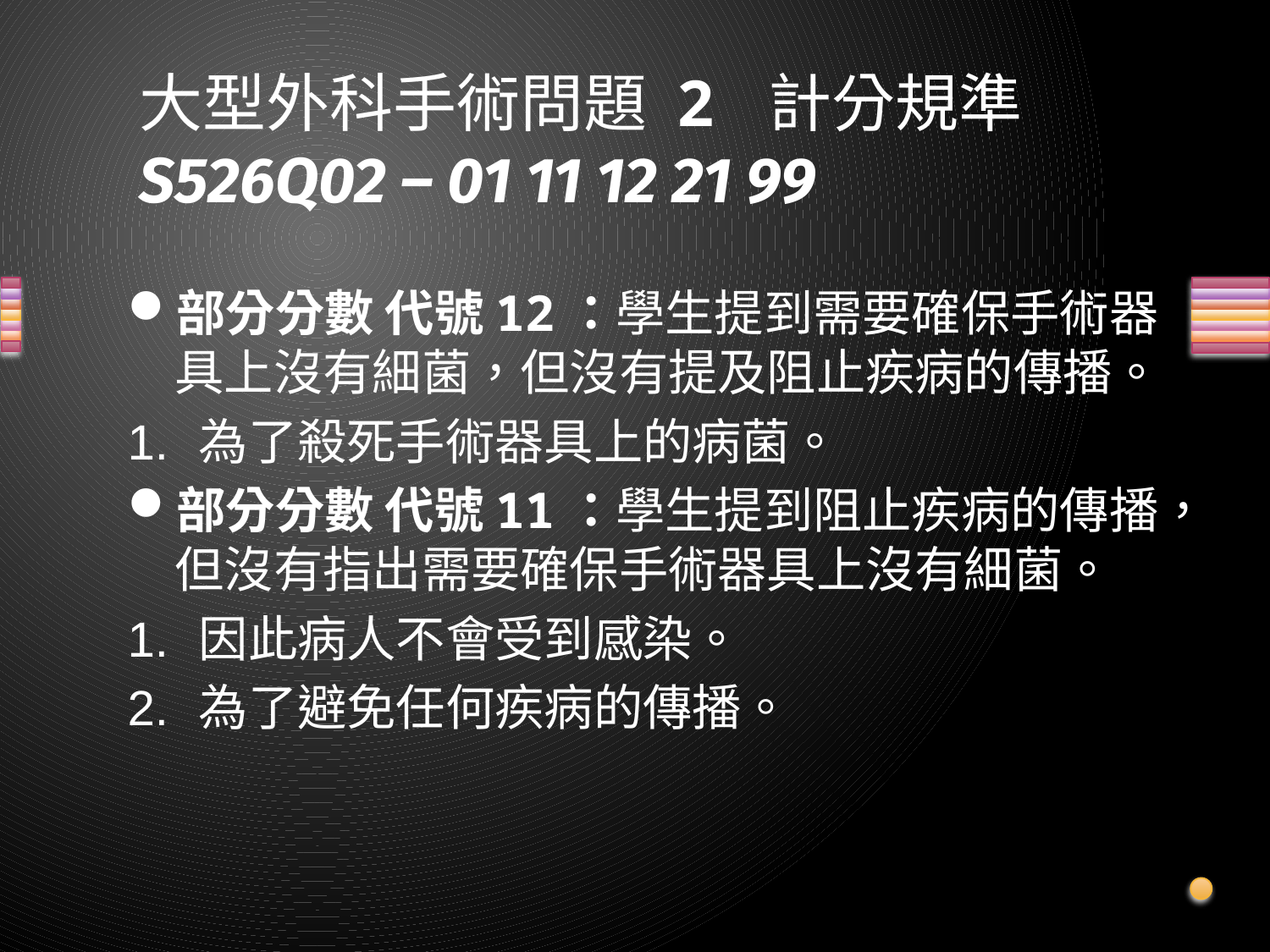

# 大型外科手術問題 2 計分規準 S526Q02 – 01 11 12 21 99
部分分數 代號12：學生提到需要確保手術器具上沒有細菌，但沒有提及阻止疾病的傳播。
為了殺死手術器具上的病菌。
部分分數 代號11：學生提到阻止疾病的傳播，但沒有指出需要確保手術器具上沒有細菌。
因此病人不會受到感染。
為了避免任何疾病的傳播。